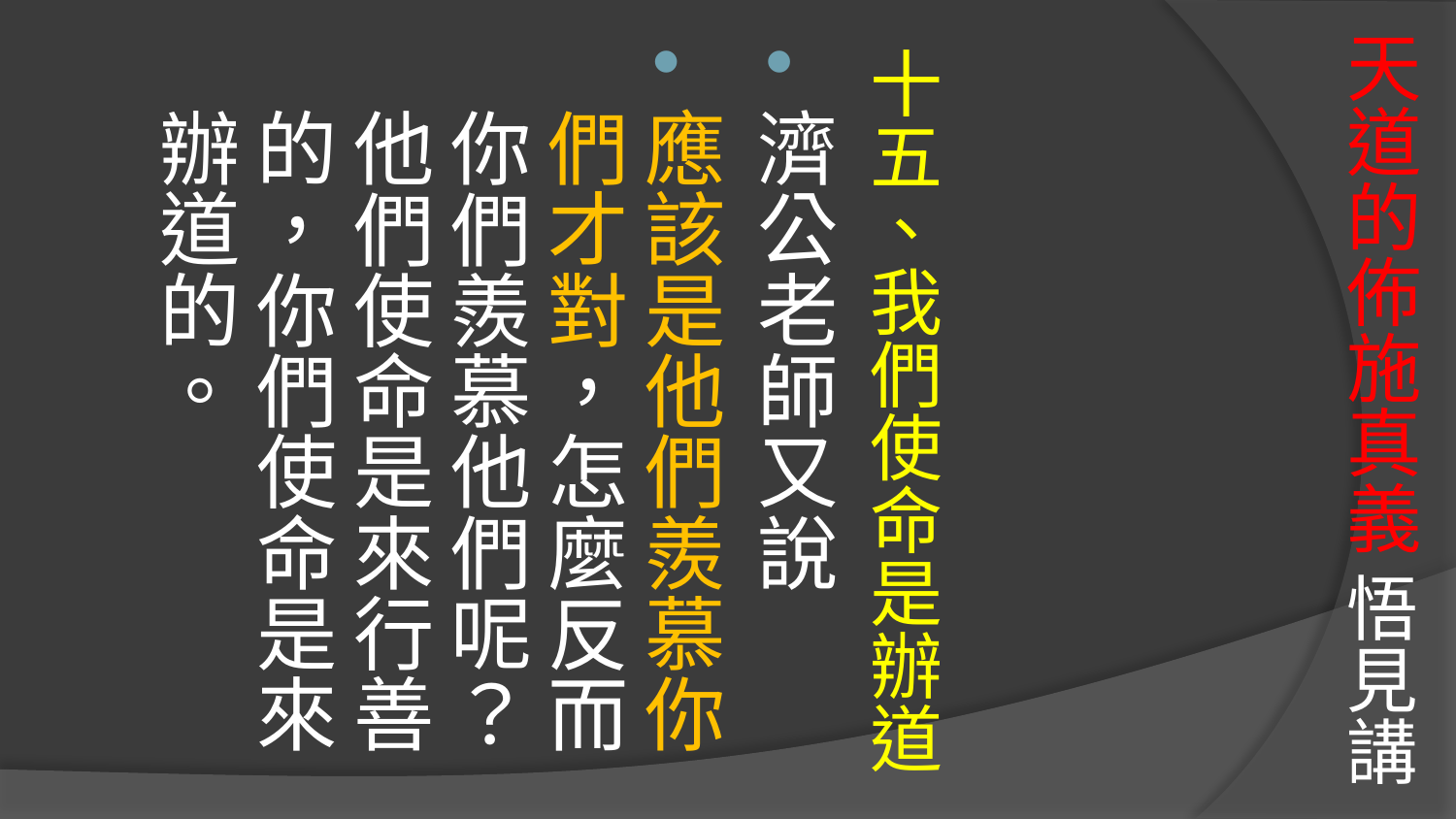

# 天道的佈施真義 悟見講
十五、我們使命是辦道
濟公老師又說
應該是他們羨慕你們才對，怎麼反而你們羨慕他們呢？他們使命是來行善的，你們使命是來辦道的。